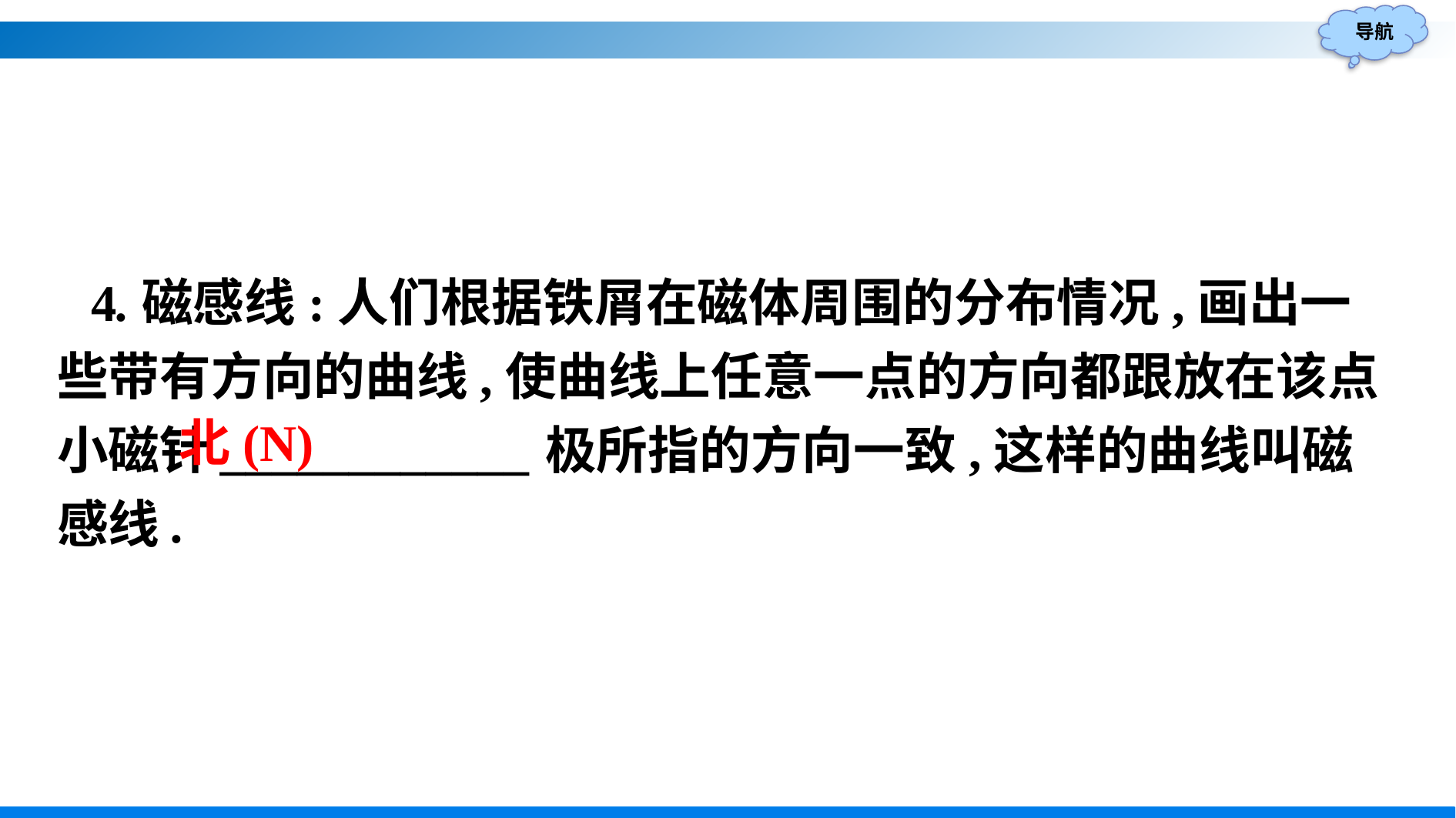

4.磁感线:人们根据铁屑在磁体周围的分布情况,画出一些带有方向的曲线,使曲线上任意一点的方向都跟放在该点小磁针____________极所指的方向一致,这样的曲线叫磁感线.
北(N)